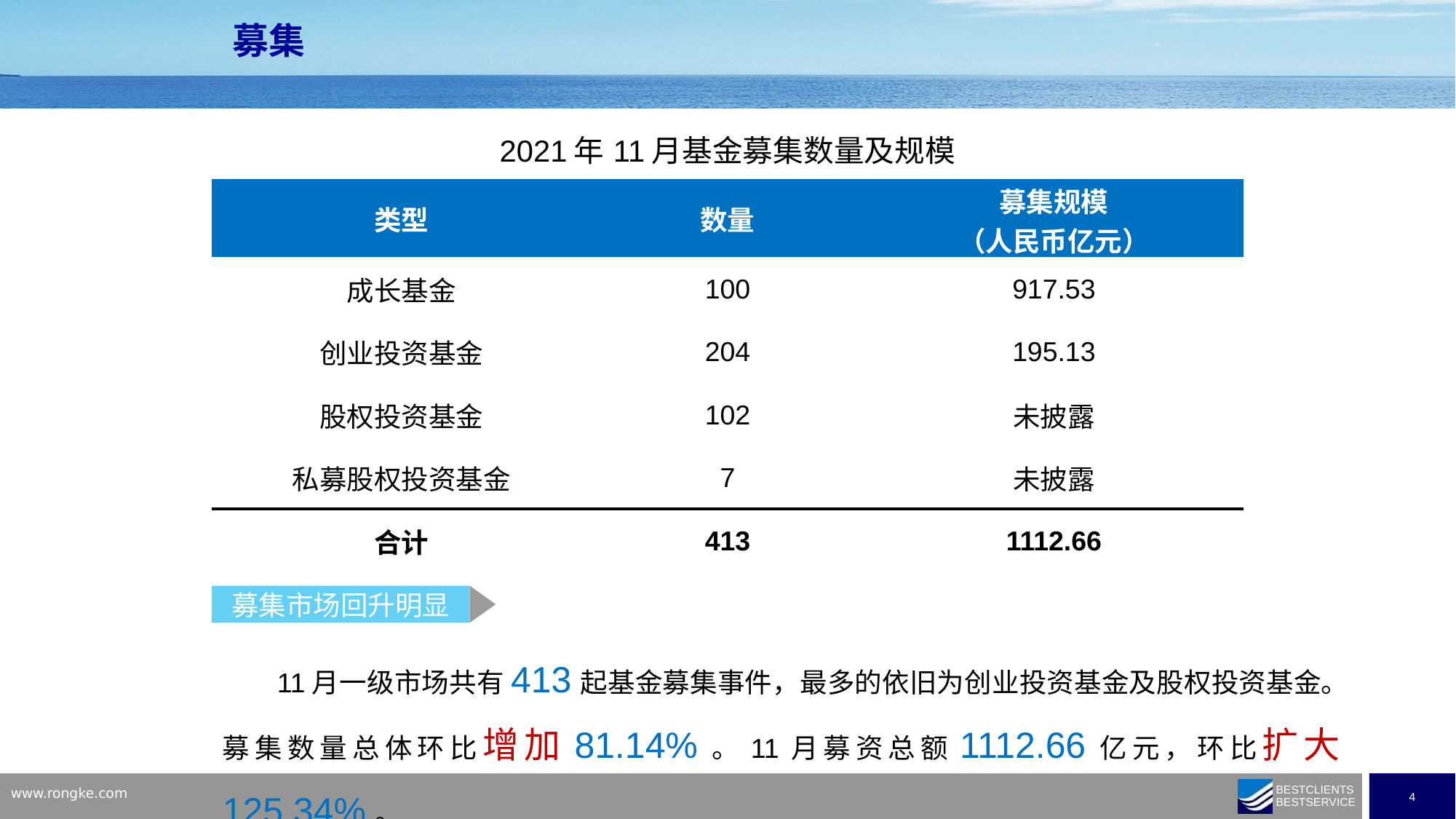

募集
| 2021年11月基金募集数量及规模 |  |  |
| --- | --- | --- |
| 类型 | 数量 | 募集规模 （人民币亿元） |
| 成长基金 | 100 | 917.53 |
| 创业投资基金 | 204 | 195.13 |
| 股权投资基金 | 102 | 未披露 |
| 私募股权投资基金 | 7 | 未披露 |
| 合计 | 413 | 1112.66 |
募集市场回升明显

11月一级市场共有413起基金募集事件，最多的依旧为创业投资基金及股权投资基金。募集数量总体环比增加81.14%。11月募资总额1112.66亿元，环比扩大125.34%。